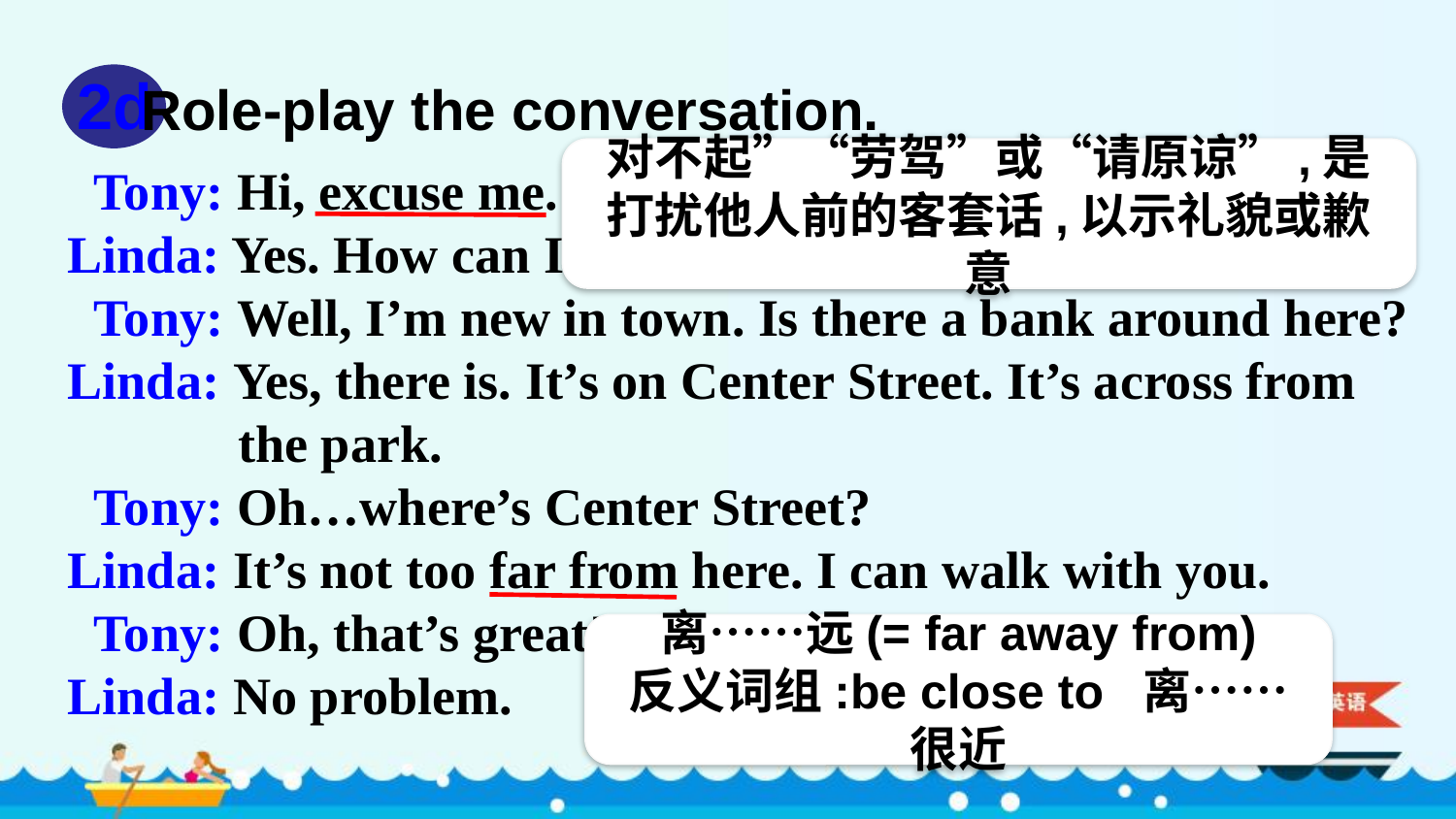

2d

Role-play the conversation.
对不起”“劳驾”或“请原谅”,是打扰他人前的客套话,以示礼貌或歉意
  Tony: Hi, excuse me.
Linda: Yes. How can I help you?
  Tony: Well, I’m new in town. Is there a bank around here?
Linda: Yes, there is. It’s on Center Street. It’s across from
             the park.
  Tony: Oh…where’s Center Street?
Linda: It’s not too far from here. I can walk with you.
  Tony: Oh, that’s great! Thanks so much.
Linda: No problem.
离……远(= far away from)
反义词组:be close to  离……很近